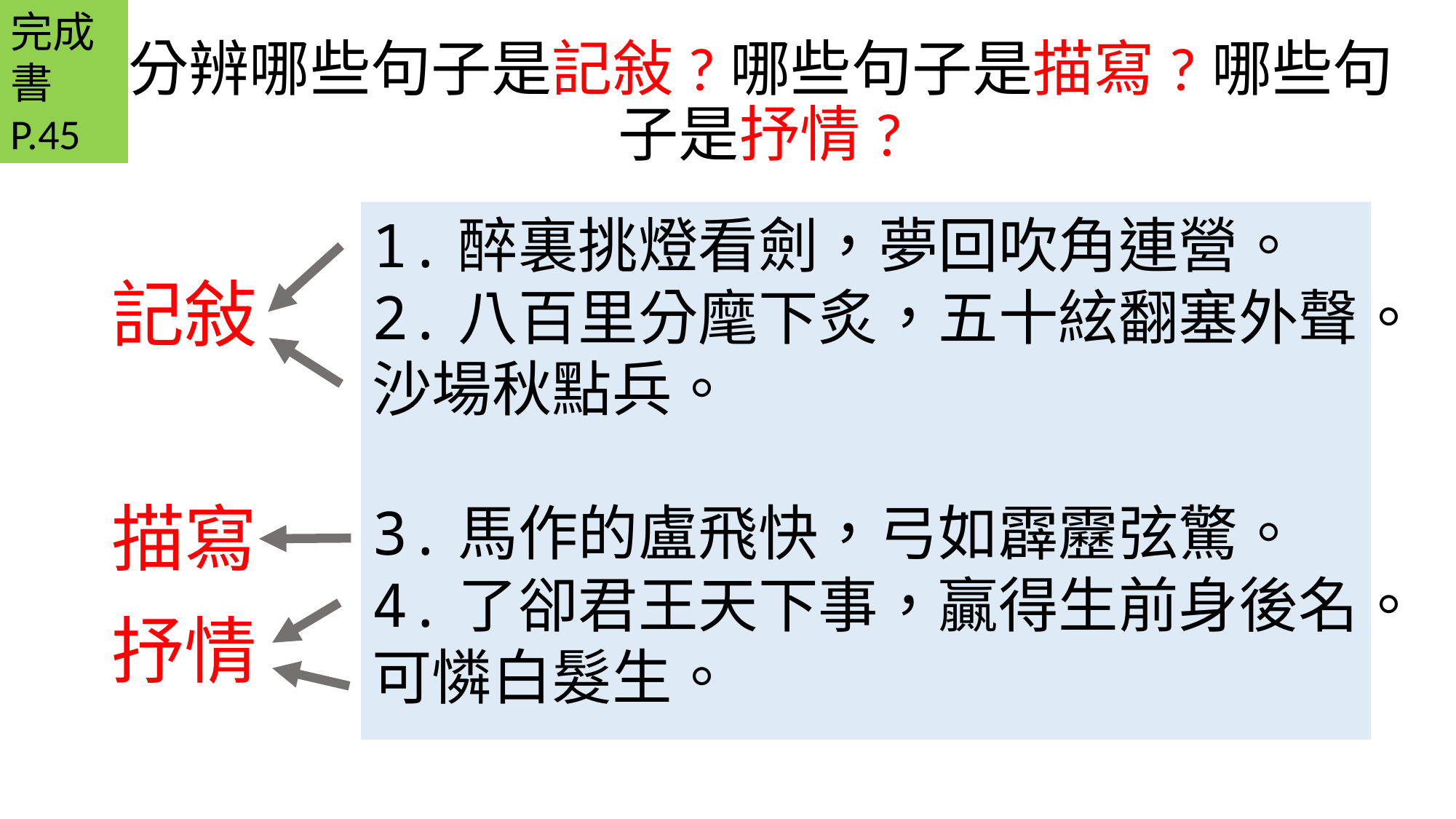

完成書P.45
# 分辨哪些句子是記敍?哪些句子是描寫?哪些句子是抒情?
1.醉裏挑燈看劍，夢回吹角連營。
2.八百里分麾下炙，五十絃翻塞外聲。
沙場秋點兵。

3.馬作的盧飛快，弓如霹靂弦驚。
4.了卻君王天下事，贏得生前身後名。
可憐白髮生。
記敍
描寫
抒情